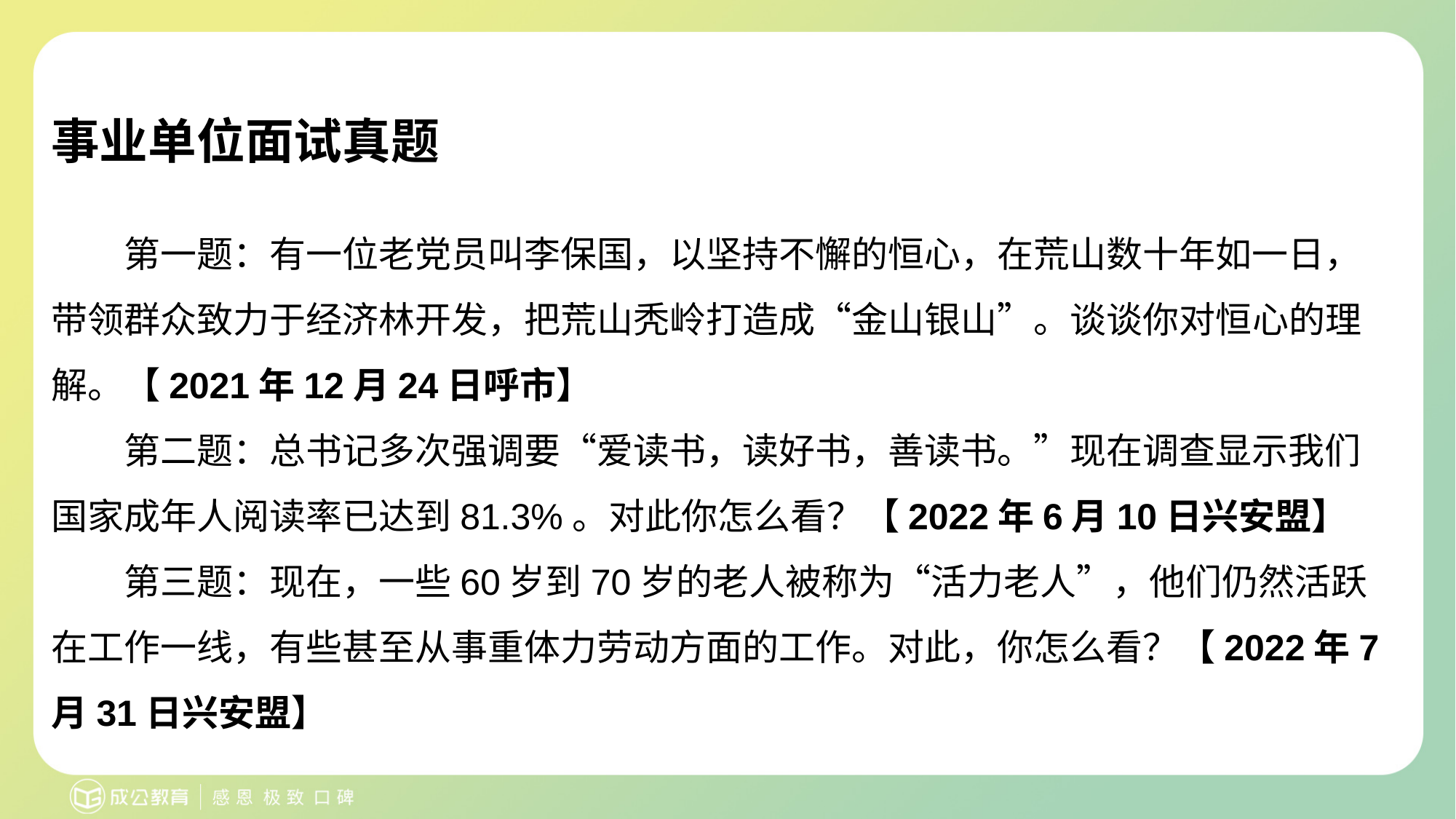

# 事业单位面试真题

第一题：有一位老党员叫李保国，以坚持不懈的恒心，在荒山数十年如一日，带领群众致力于经济林开发，把荒山秃岭打造成“金山银山”。谈谈你对恒心的理解。【2021年12月24日呼市】
第二题：总书记多次强调要“爱读书，读好书，善读书。”现在调查显示我们国家成年人阅读率已达到81.3%。对此你怎么看？【2022年6月10日兴安盟】
第三题：现在，一些60岁到70岁的老人被称为“活力老人”，他们仍然活跃在工作一线，有些甚至从事重体力劳动方面的工作。对此，你怎么看？【2022年7月31日兴安盟】